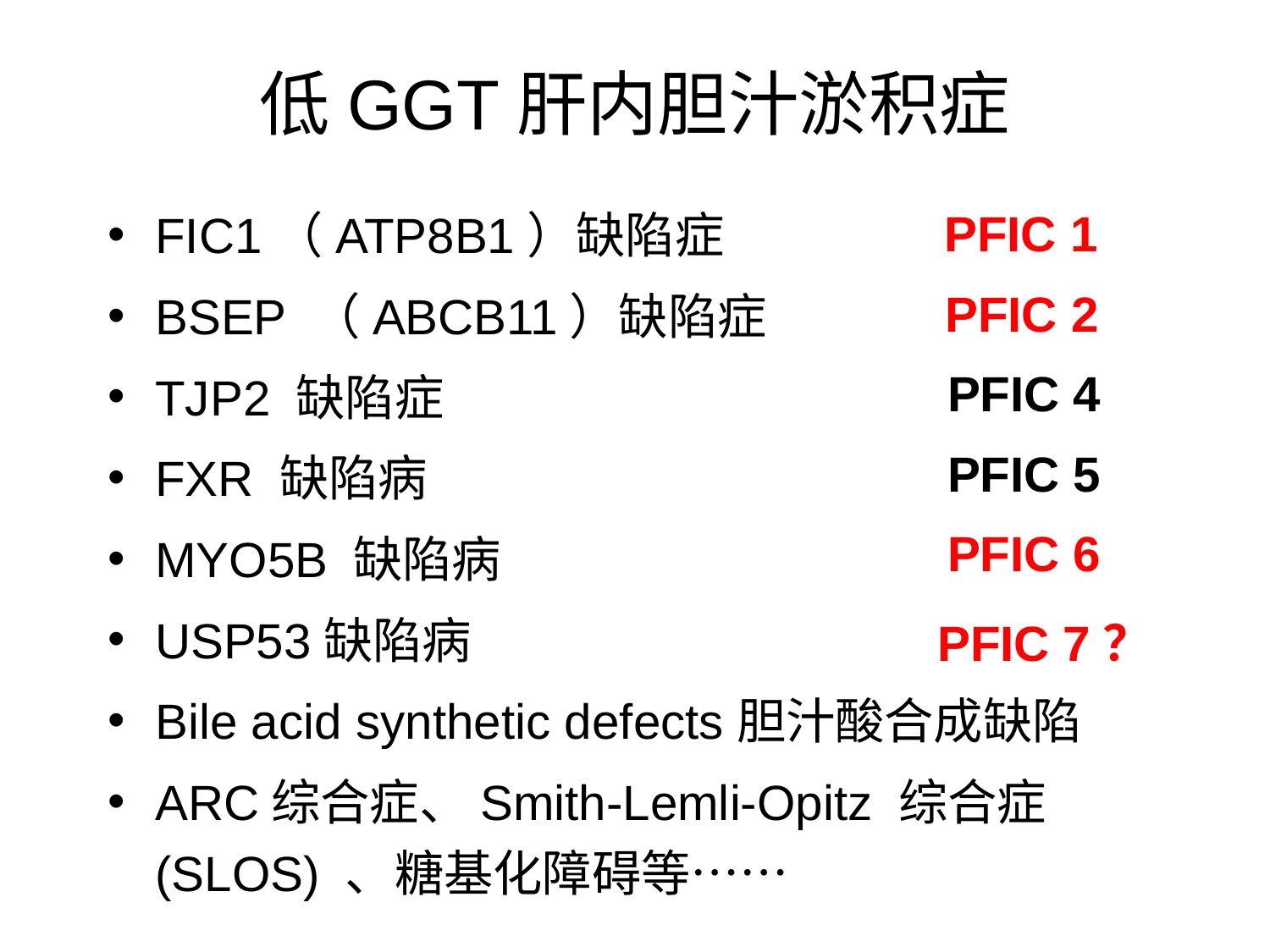

# 低GGT肝内胆汁淤积症
FIC1（ATP8B1）缺陷症
BSEP （ABCB11）缺陷症
TJP2 缺陷症
FXR 缺陷病
MYO5B 缺陷病
USP53缺陷病
Bile acid synthetic defects胆汁酸合成缺陷
ARC综合症、Smith-Lemli-Opitz 综合症(SLOS) 、糖基化障碍等……
PFIC 1
PFIC 2
PFIC 4
PFIC 5
PFIC 6
PFIC 7？